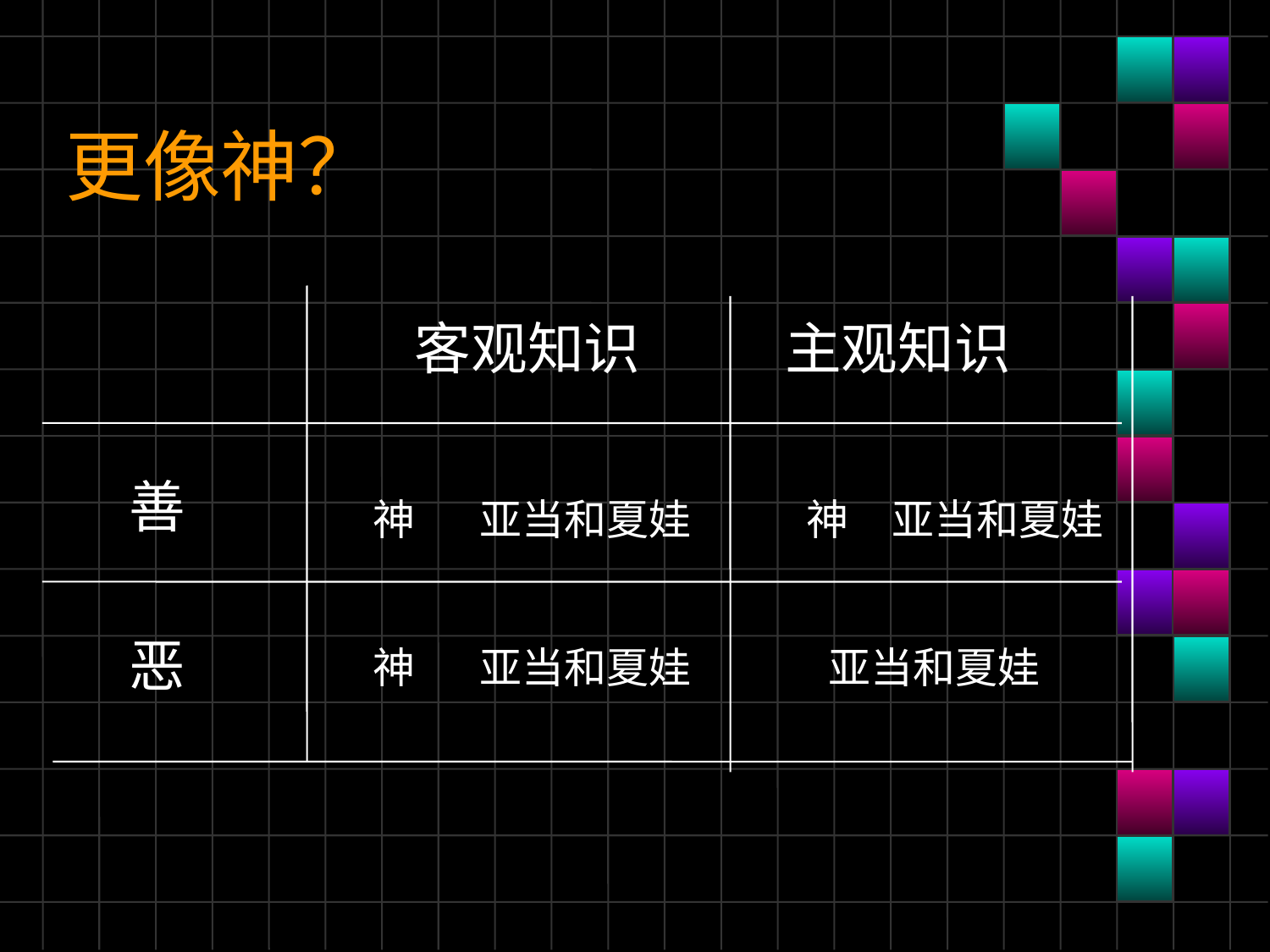

# 更像神？

客观知识
主观知识

善
神
亚当和夏娃
神
亚当和夏娃

恶
神
亚当和夏娃
亚当和夏娃